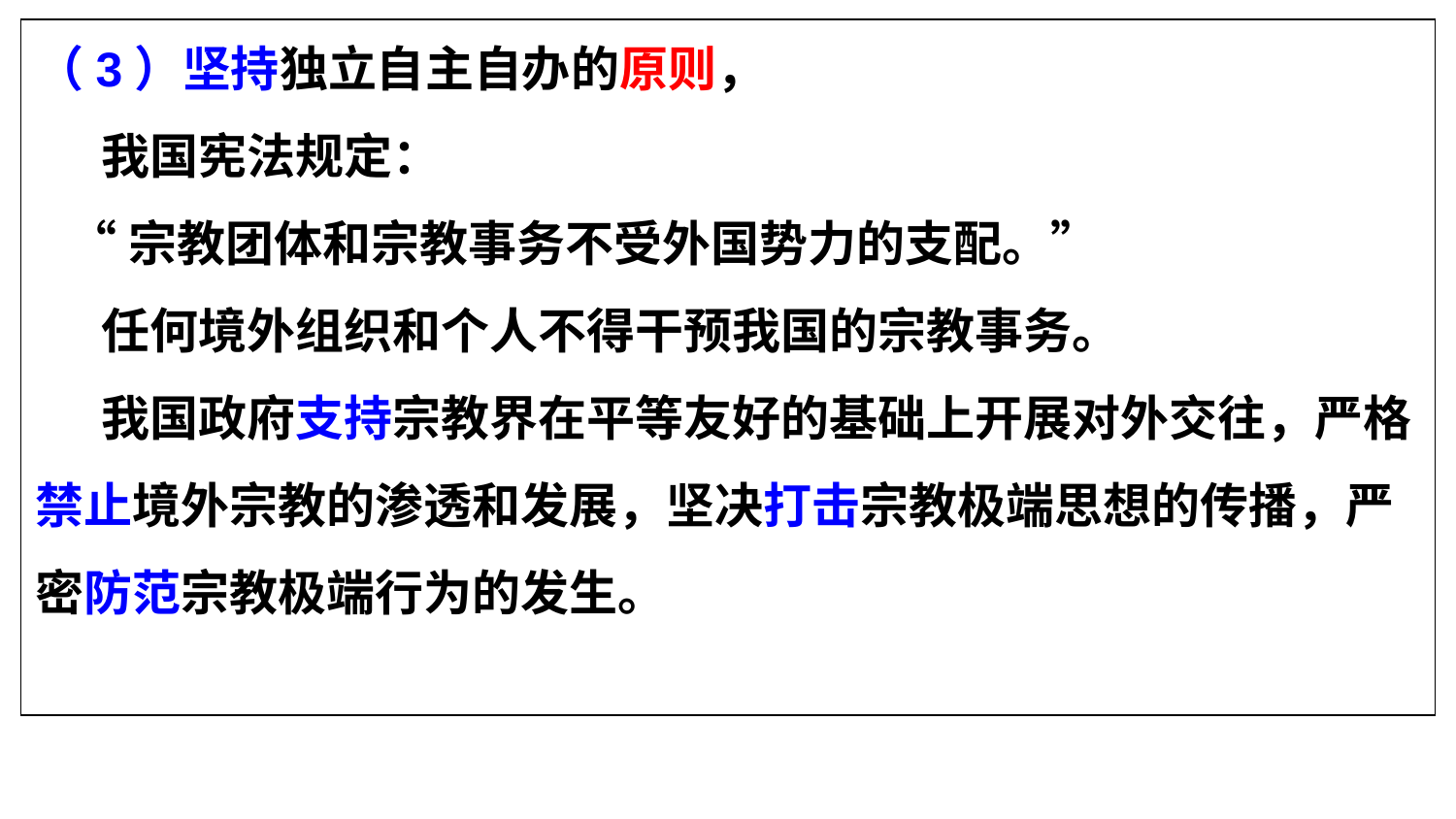

（3）坚持独立自主自办的原则，
     我国宪法规定：
   “宗教团体和宗教事务不受外国势力的支配。”
     任何境外组织和个人不得干预我国的宗教事务。
     我国政府支持宗教界在平等友好的基础上开展对外交往，严格禁止境外宗教的渗透和发展，坚决打击宗教极端思想的传播，严密防范宗教极端行为的发生。